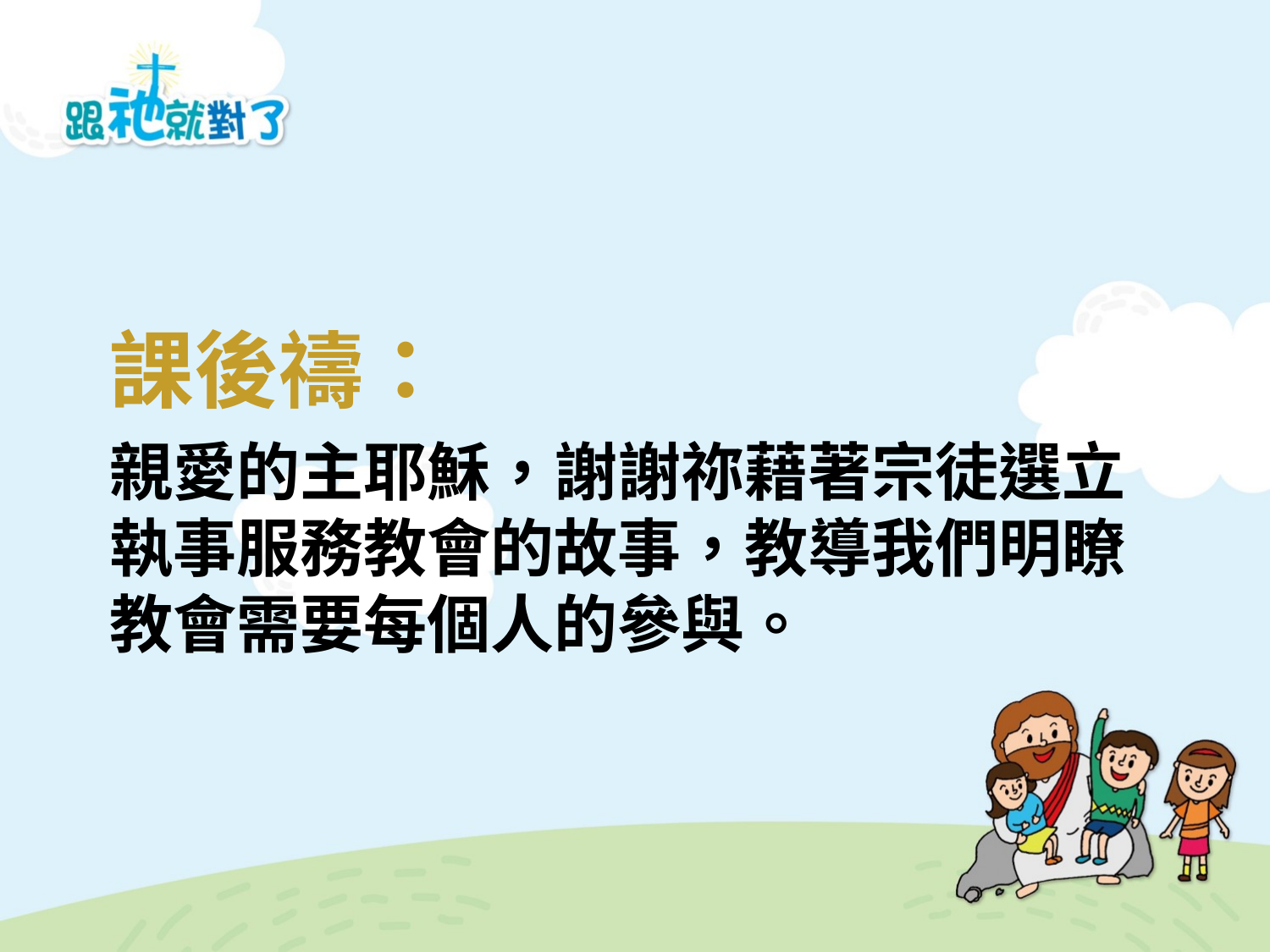

課後禱：
親愛的主耶穌，謝謝祢藉著宗徒選立執事服務教會的故事，教導我們明瞭教會需要每個人的參與。